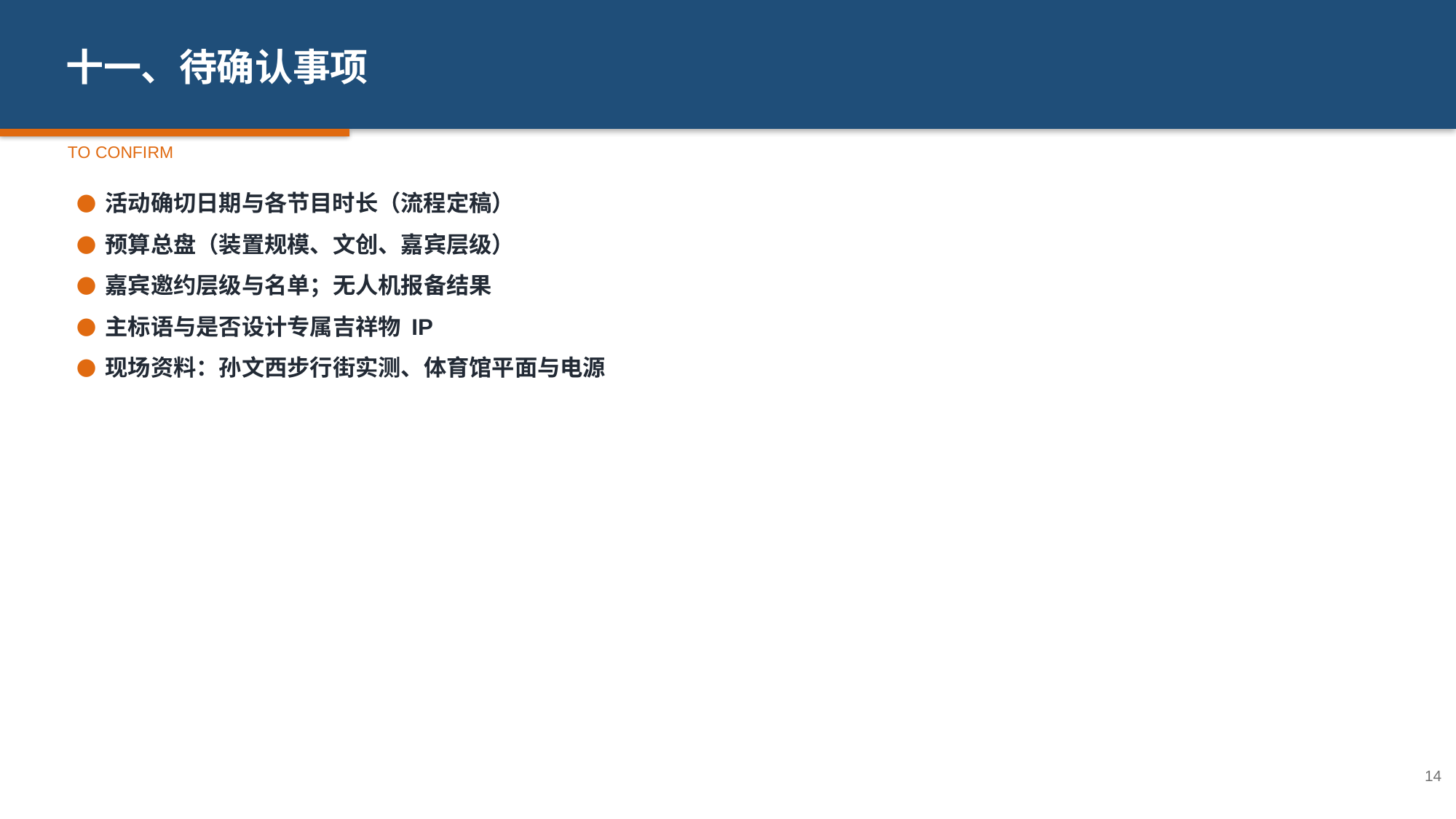

十一、待确认事项

TO CONFIRM
● 活动确切日期与各节目时长（流程定稿）
● 预算总盘（装置规模、文创、嘉宾层级）
● 嘉宾邀约层级与名单；无人机报备结果
● 主标语与是否设计专属吉祥物 IP
● 现场资料：孙文西步行街实测、体育馆平面与电源
14